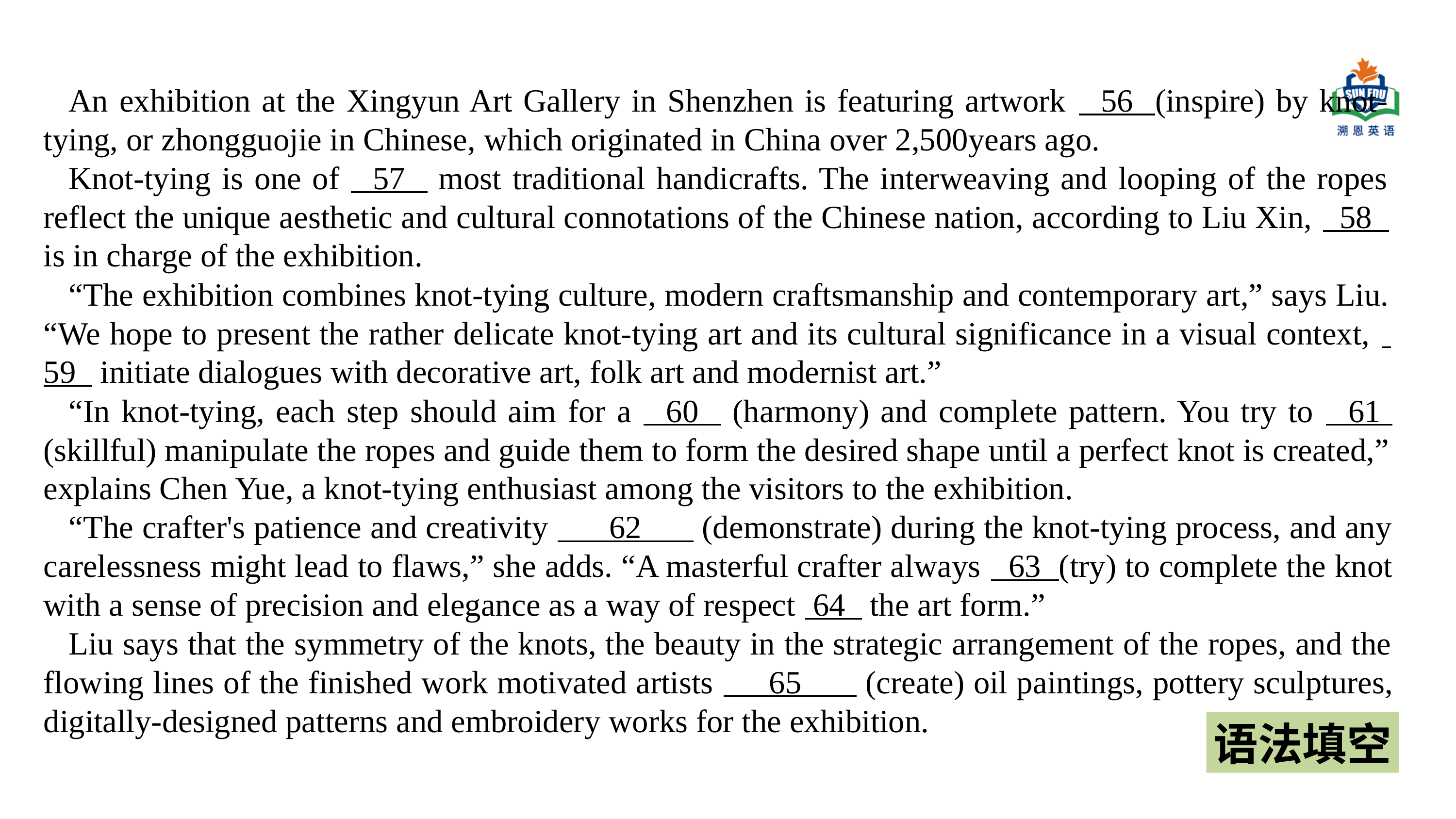

An exhibition at the Xingyun Art Gallery in Shenzhen is featuring artwork   56  (inspire) by knot-tying, or zhongguojie in Chinese, which originated in China over 2,500years ago.
Knot-tying is one of   57   most traditional handicrafts. The interweaving and looping of the ropes reflect the unique aesthetic and cultural connotations of the Chinese nation, according to Liu Xin,   58   is in charge of the exhibition.
“The exhibition combines knot-tying culture, modern craftsmanship and contemporary art,” says Liu. “We hope to present the rather delicate knot-tying art and its cultural significance in a visual context,   59   initiate dialogues with decorative art, folk art and modernist art.”
“In knot-tying, each step should aim for a   60   (harmony) and complete pattern. You try to   61  (skillful) manipulate the ropes and guide them to form the desired shape until a perfect knot is created,” explains Chen Yue, a knot-tying enthusiast among the visitors to the exhibition.
“The crafter's patience and creativity       62       (demonstrate) during the knot-tying process, and any carelessness might lead to flaws,” she adds. “A masterful crafter always   63  (try) to complete the knot with a sense of precision and elegance as a way of respect  64   the art form.”
Liu says that the symmetry of the knots, the beauty in the strategic arrangement of the ropes, and the flowing lines of the finished work motivated artists      65       (create) oil paintings, pottery sculptures, digitally-designed patterns and embroidery works for the exhibition.

语法填空